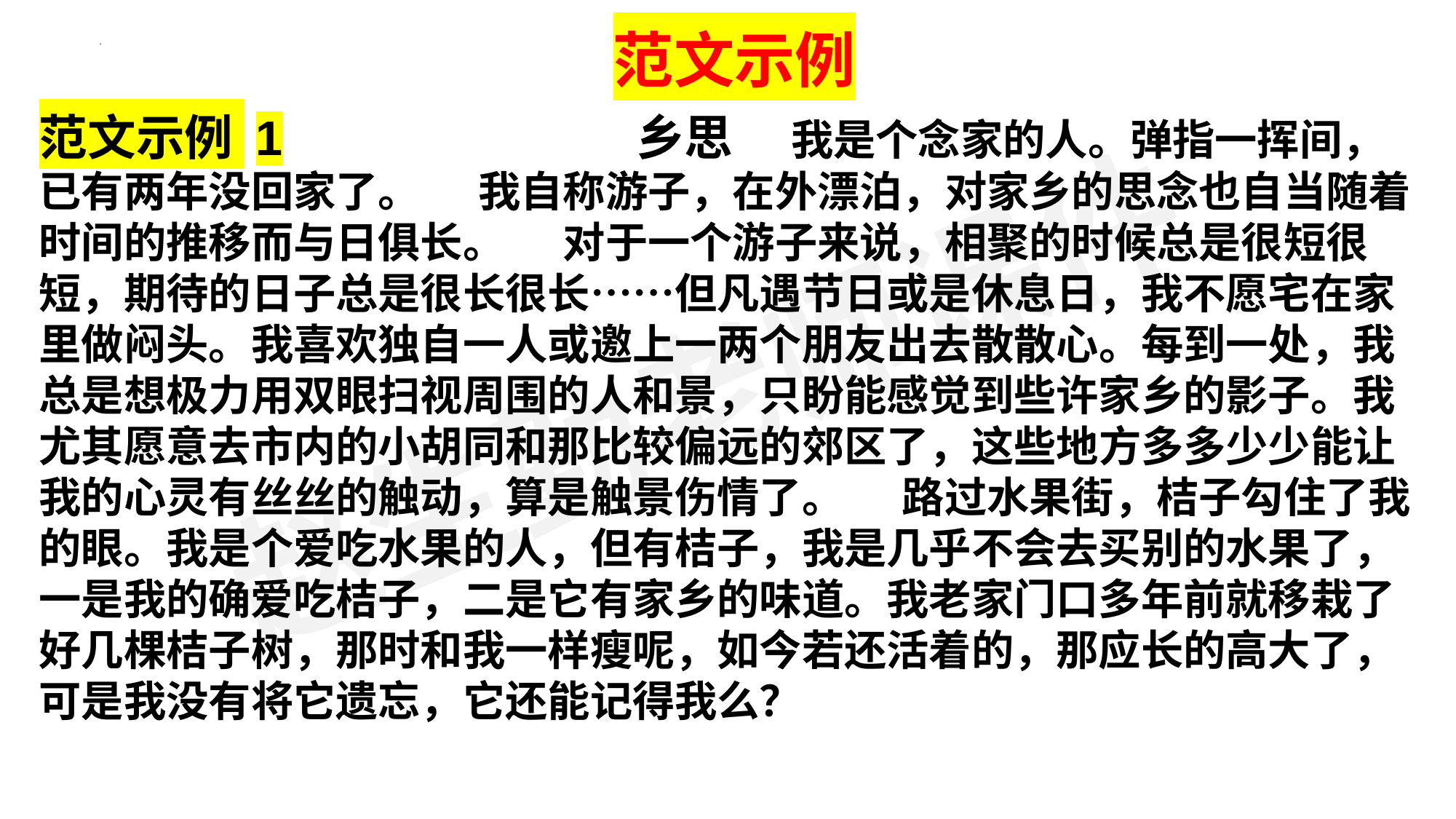

范文示例
范文示例 1                             乡思      我是个念家的人。弹指一挥间，已有两年没回家了。      我自称游子，在外漂泊，对家乡的思念也自当随着时间的推移而与日俱长。      对于一个游子来说，相聚的时候总是很短很短，期待的日子总是很长很长……但凡遇节日或是休息日，我不愿宅在家里做闷头。我喜欢独自一人或邀上一两个朋友出去散散心。每到一处，我总是想极力用双眼扫视周围的人和景，只盼能感觉到些许家乡的影子。我尤其愿意去市内的小胡同和那比较偏远的郊区了，这些地方多多少少能让我的心灵有丝丝的触动，算是触景伤情了。      路过水果街，桔子勾住了我的眼。我是个爱吃水果的人，但有桔子，我是几乎不会去买别的水果了，一是我的确爱吃桔子，二是它有家乡的味道。我老家门口多年前就移栽了好几棵桔子树，那时和我一样瘦呢，如今若还活着的，那应长的高大了，可是我没有将它遗忘，它还能记得我么？